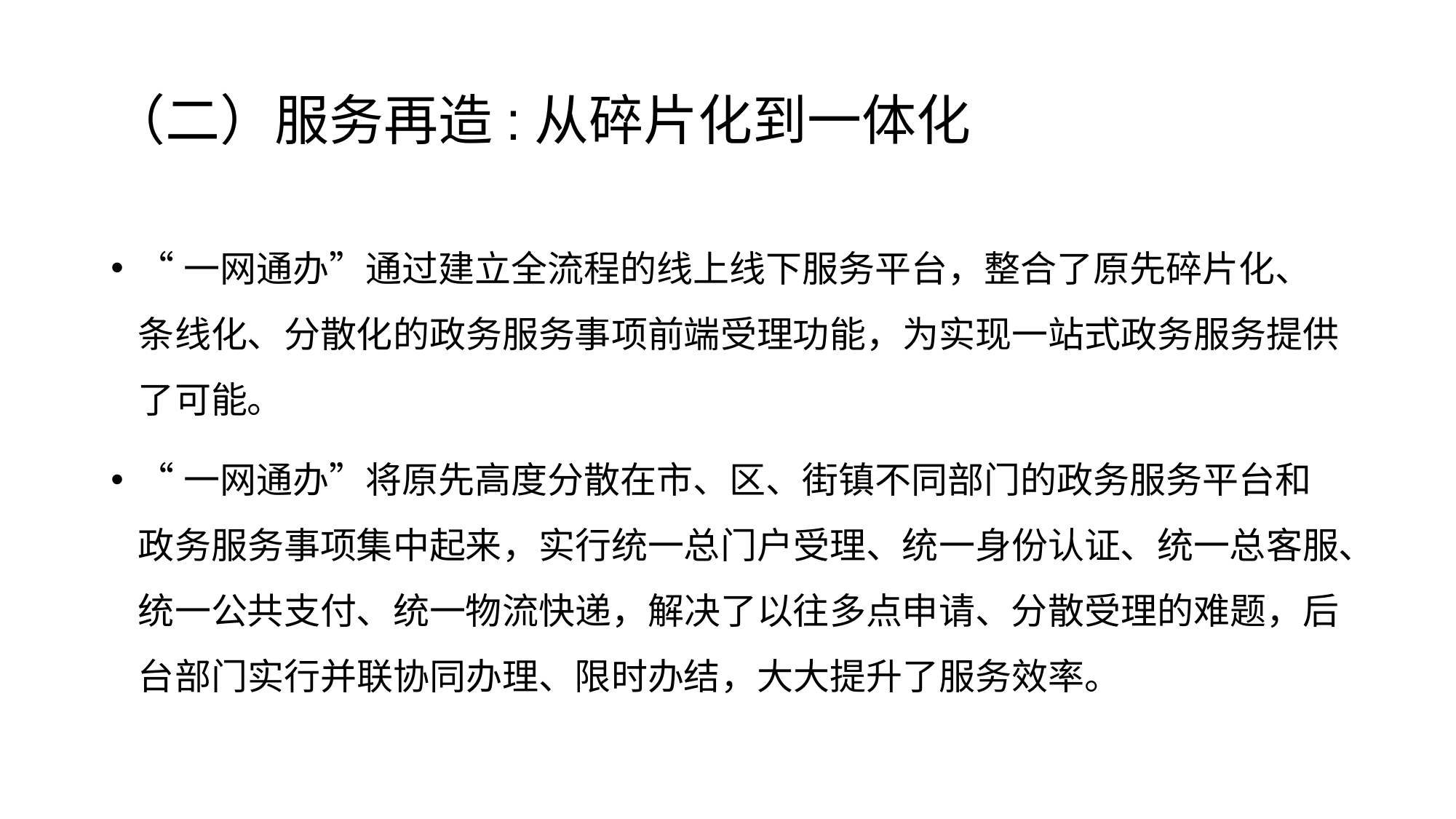

# （二）服务再造:从碎片化到一体化
“一网通办”通过建立全流程的线上线下服务平台，整合了原先碎片化、条线化、分散化的政务服务事项前端受理功能，为实现一站式政务服务提供了可能。
“一网通办”将原先高度分散在市、区、街镇不同部门的政务服务平台和政务服务事项集中起来，实行统一总门户受理、统一身份认证、统一总客服、统一公共支付、统一物流快递，解决了以往多点申请、分散受理的难题，后台部门实行并联协同办理、限时办结，大大提升了服务效率。